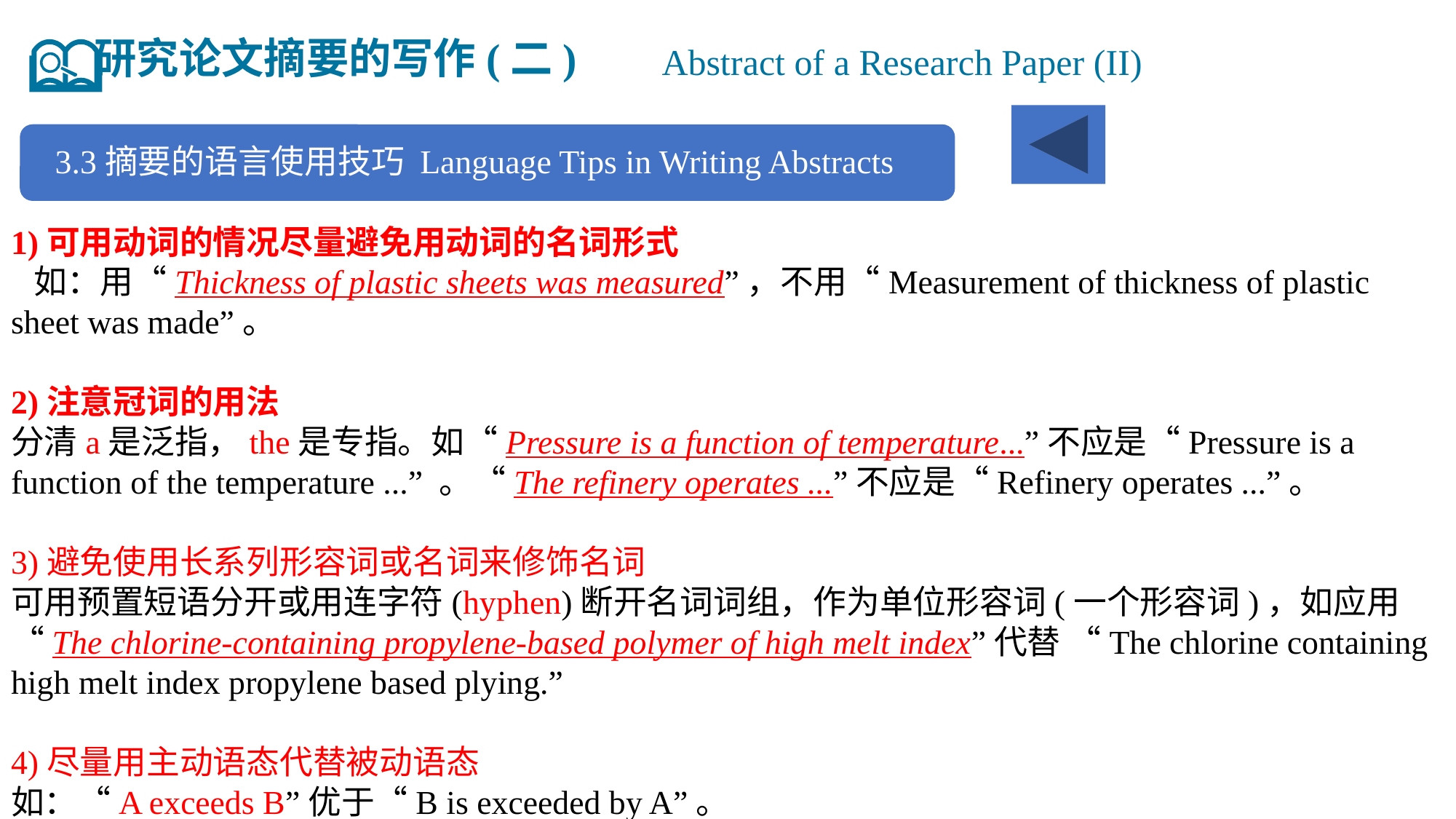

研究论文摘要的写作(二)
Abstract of a Research Paper (II)

3.3摘要的语言使用技巧 Language Tips in Writing Abstracts

1)可用动词的情况尽量避免用动词的名词形式
  如：用“Thickness of plastic sheets was measured”，不用“Measurement of thickness of plastic sheet was made”。

2)注意冠词的用法
分清a是泛指，the是专指。如“Pressure is a function of temperature...”不应是“Pressure is a function of the temperature ...” 。“The refinery operates ...”不应是“Refinery operates ...”。

3)避免使用长系列形容词或名词来修饰名词
可用预置短语分开或用连字符(hyphen)断开名词词组，作为单位形容词(一个形容词)，如应用“The chlorine-containing propylene-based polymer of high melt index”代替 “The chlorine containing high melt index propylene based plying.”

4)尽量用主动语态代替被动语态
如：“A exceeds B”优于“B is exceeded by A”。